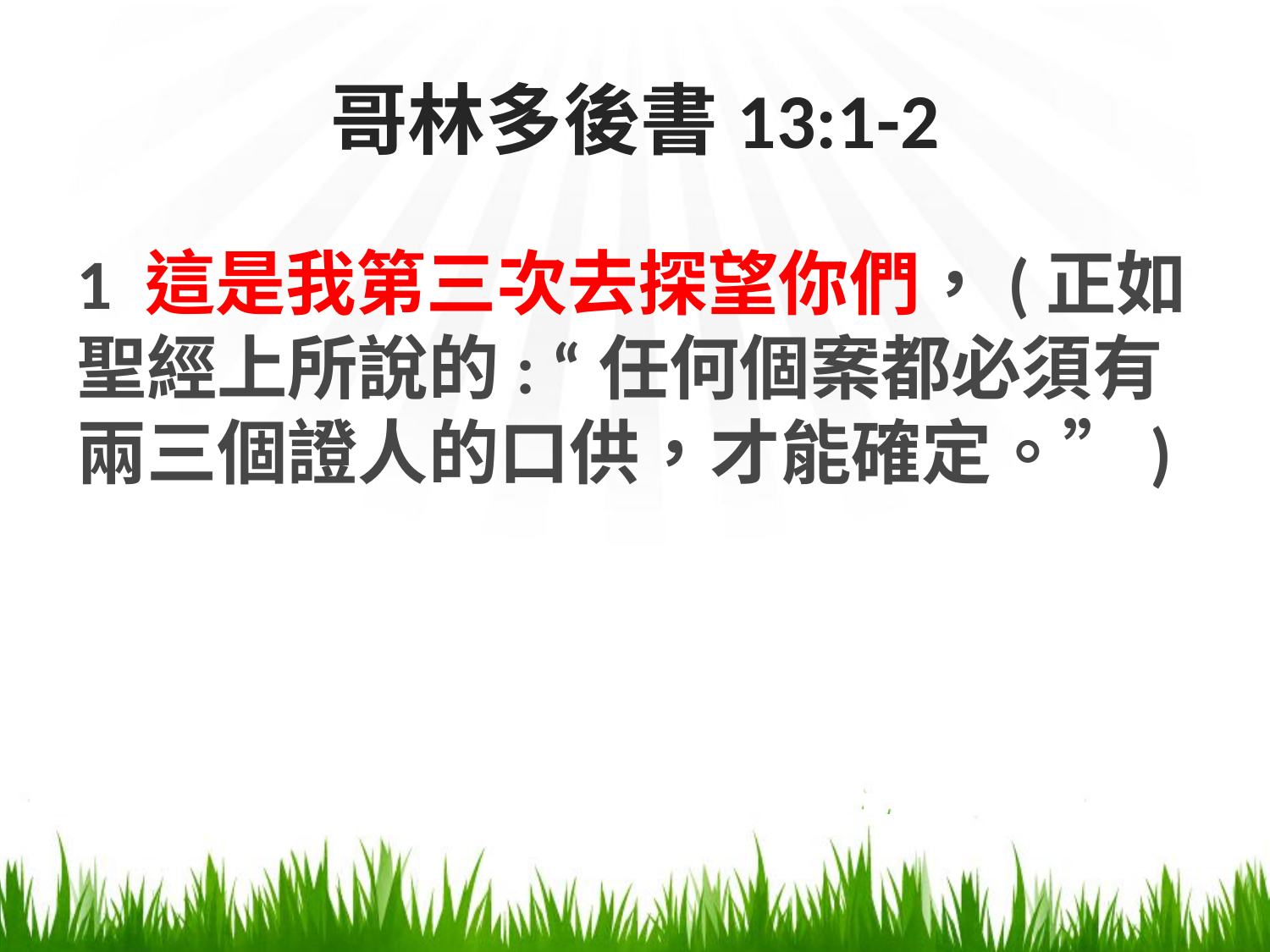

# 哥林多後書13:1-2
1 這是我第三次去探望你們，(正如聖經上所說的: “任何個案都必須有兩三個證人的口供，才能確定。”)